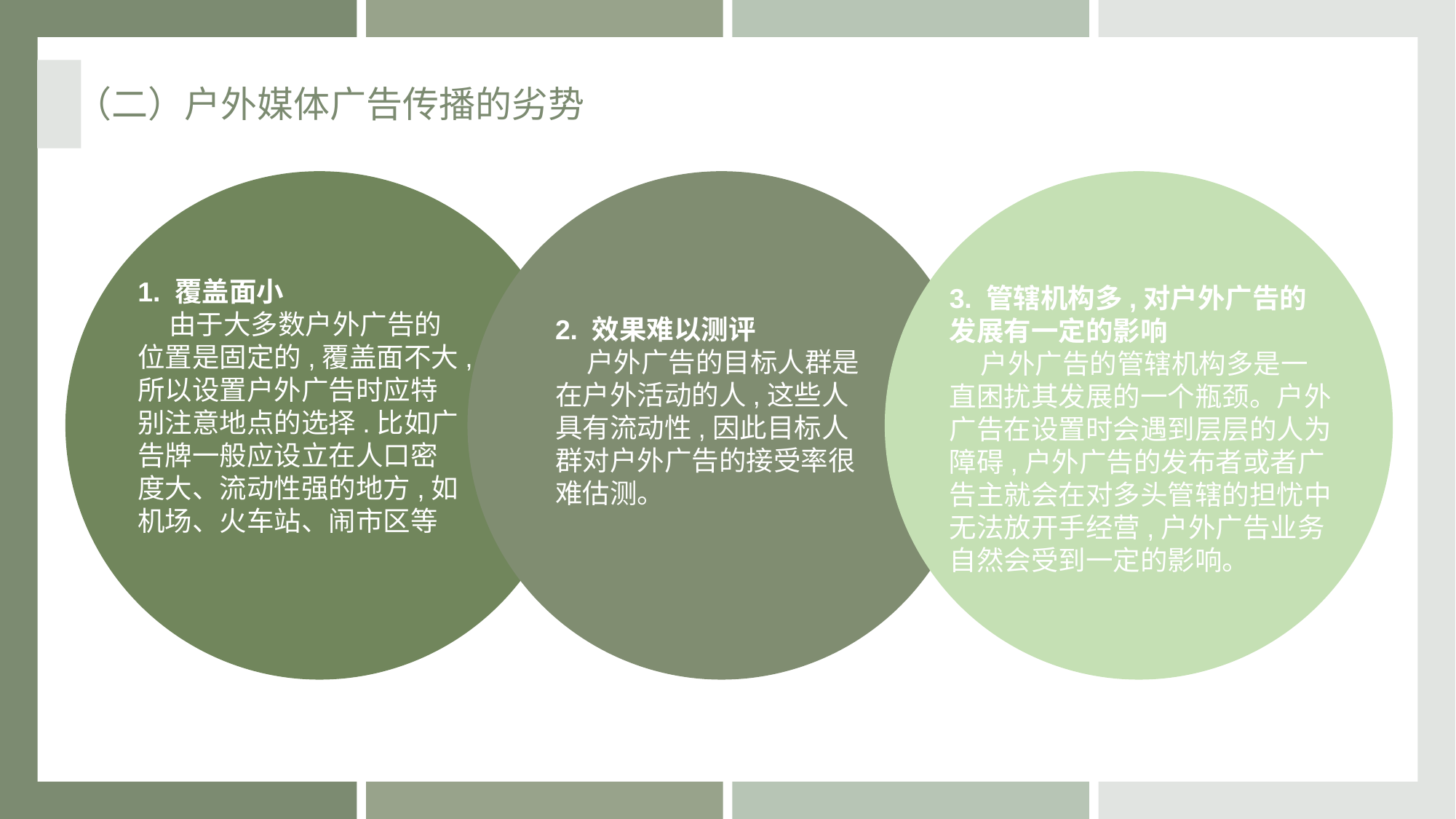

（二）户外媒体广告传播的劣势

1. 覆盖面小
    由于大多数户外广告的位置是固定的,覆盖面不大,所以设置户外广告时应特别注意地点的选择.比如广告牌一般应设立在人口密度大、流动性强的地方,如机场、火车站、闹市区等

2. 效果难以测评
    户外广告的目标人群是在户外活动的人,这些人具有流动性,因此目标人群对户外广告的接受率很难估测。

3. 管辖机构多,对户外广告的发展有一定的影响
    户外广告的管辖机构多是一直困扰其发展的一个瓶颈。户外广告在设置时会遇到层层的人为障碍,户外广告的发布者或者广告主就会在对多头管辖的担忧中无法放开手经营,户外广告业务自然会受到一定的影响。